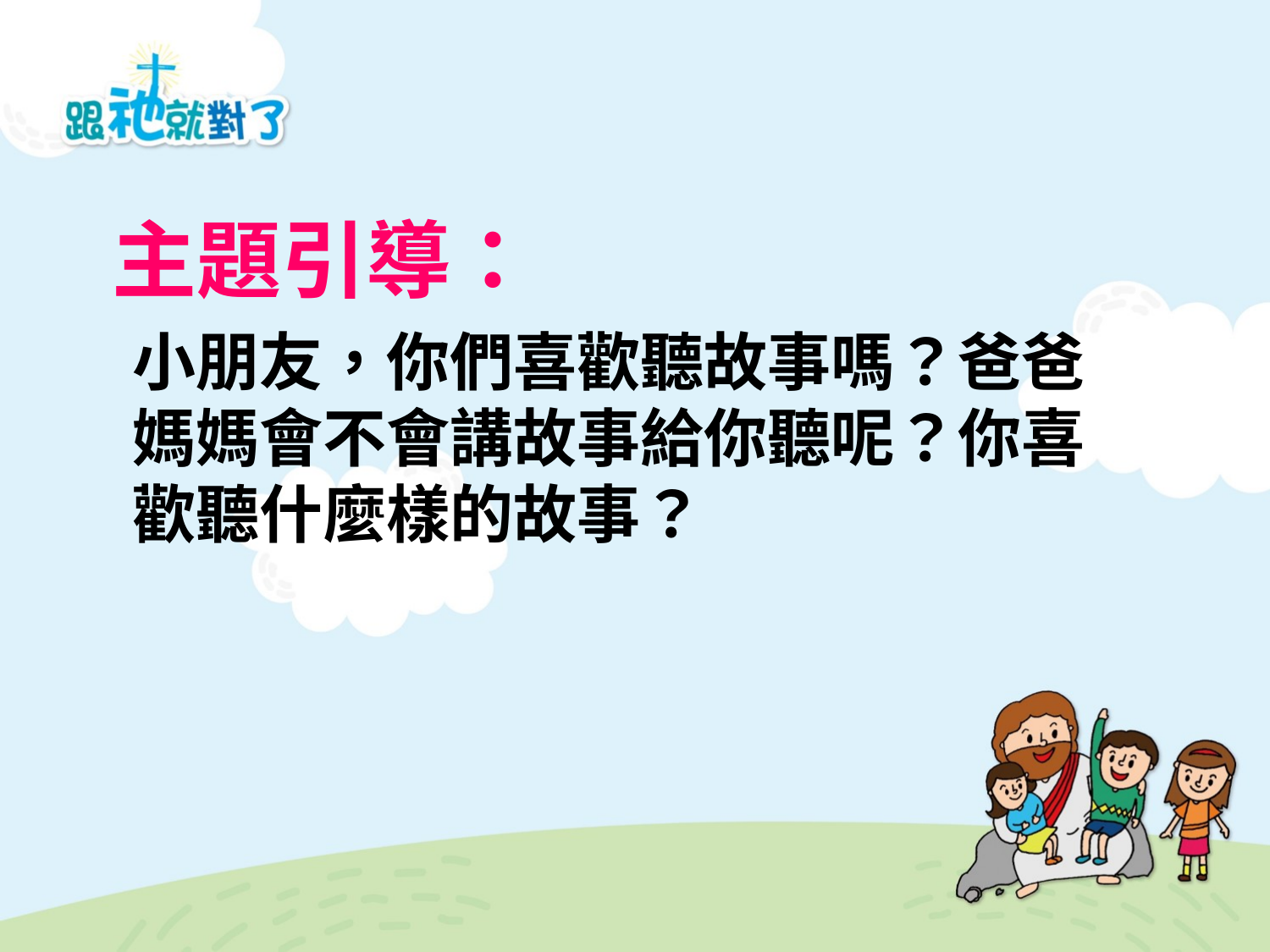

主題引導：
小朋友，你們喜歡聽故事嗎？爸爸媽媽會不會講故事給你聽呢？你喜歡聽什麼樣的故事？